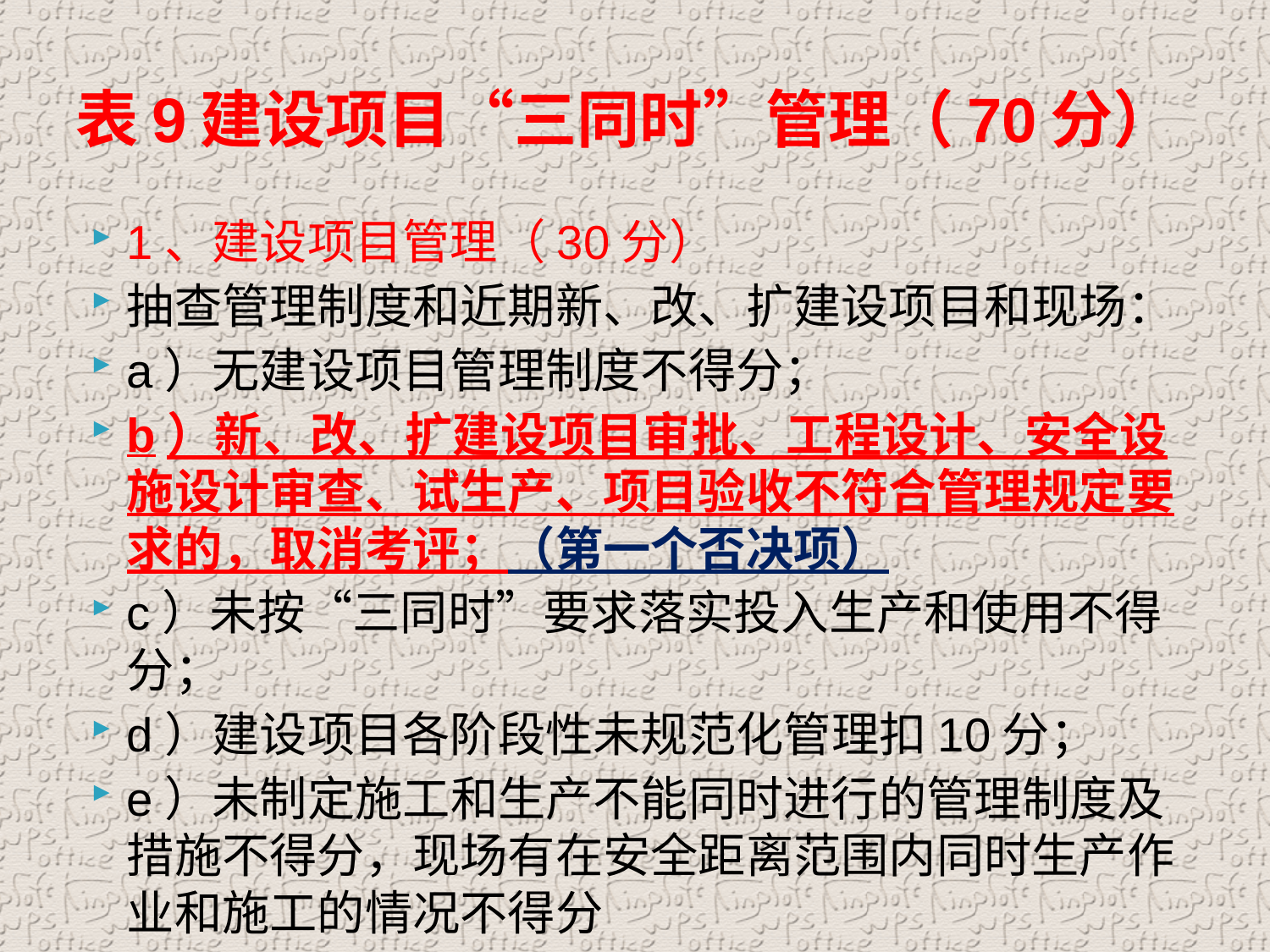

# 表9建设项目“三同时”管理（70分）
1、建设项目管理（30分）
抽查管理制度和近期新、改、扩建设项目和现场：
a）无建设项目管理制度不得分；
b）新、改、扩建设项目审批、工程设计、安全设施设计审查、试生产、项目验收不符合管理规定要求的，取消考评；（第一个否决项）
c）未按“三同时”要求落实投入生产和使用不得分；
d）建设项目各阶段性未规范化管理扣10分；
e）未制定施工和生产不能同时进行的管理制度及措施不得分，现场有在安全距离范围内同时生产作业和施工的情况不得分